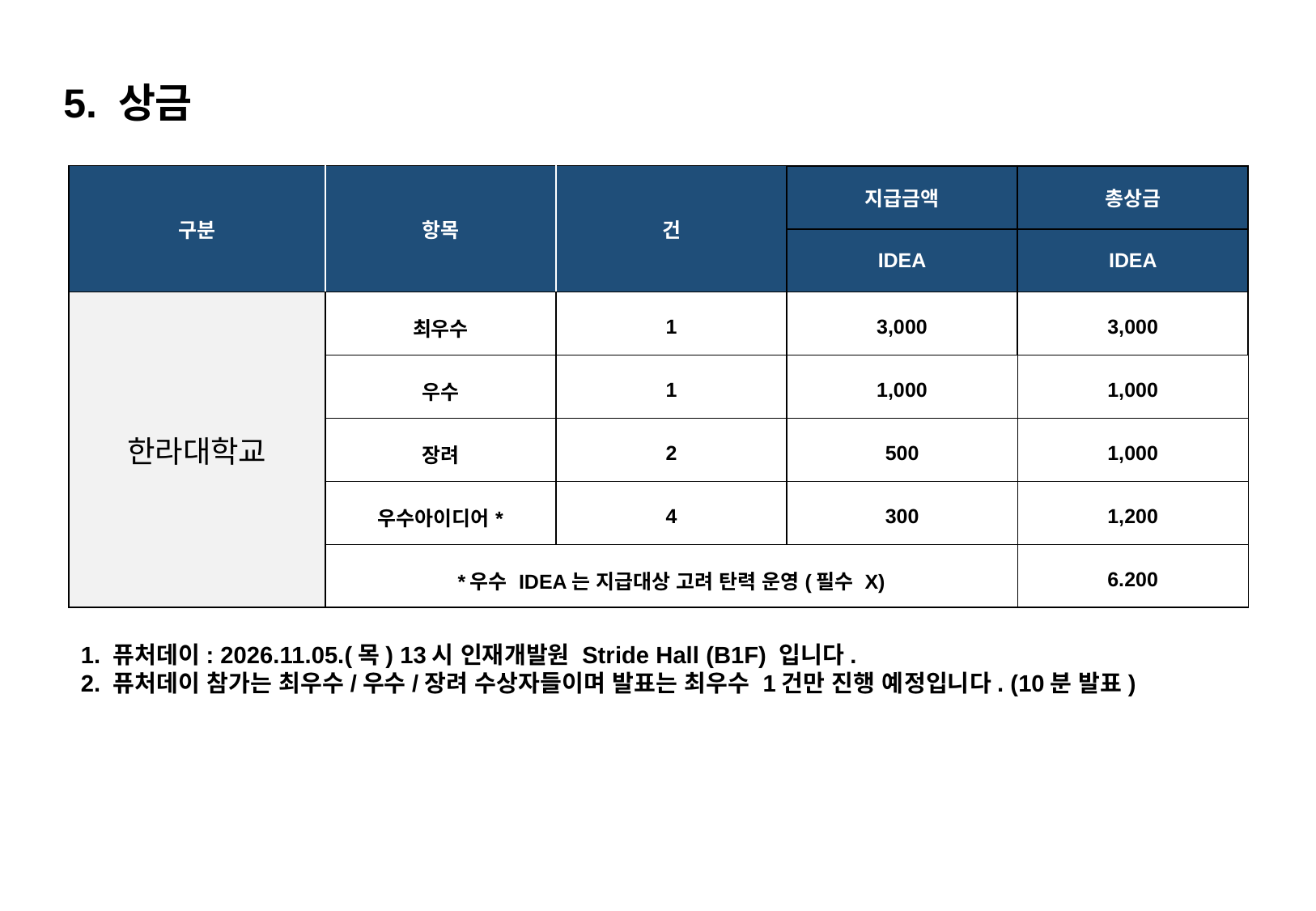

5. 상금
| 구분 | 항목 | 건 | 지급금액 | 총상금 |
| --- | --- | --- | --- | --- |
|  |  |  | IDEA | IDEA |
| 한라대학교 | 최우수 | 1 | 3,000 | 3,000 |
|  | 우수 | 1 | 1,000 | 1,000 |
|  | 장려 | 2 | 500 | 1,000 |
|  | 우수아이디어\* | 4 | 300 | 1,200 |
|  | \*우수 IDEA는 지급대상 고려 탄력 운영(필수 X) |  |  | 6.200 |
1. 퓨처데이: 2026.11.05.(목) 13시 인재개발원 Stride Hall (B1F) 입니다.
2. 퓨처데이 참가는 최우수/우수/장려 수상자들이며 발표는 최우수 1건만 진행 예정입니다. (10분 발표)